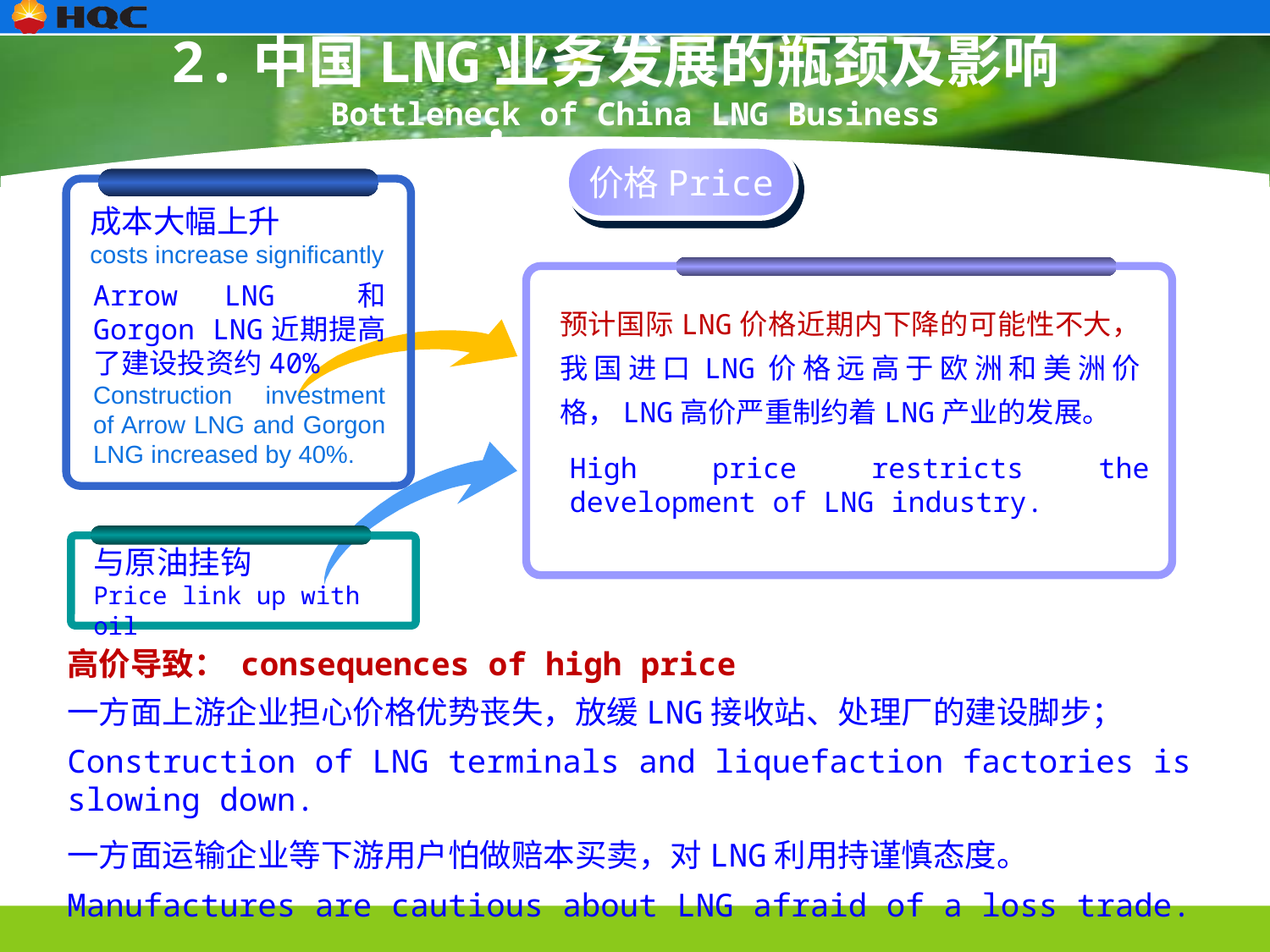

2.中国LNG业务发展的瓶颈及影响
Bottleneck of China LNG Business

成本大幅上升
costs increase significantly
价格Price

Arrow LNG 和 Gorgon LNG近期提高了建设投资约40%
Construction investment of Arrow LNG and Gorgon LNG increased by 40%.

预计国际LNG价格近期内下降的可能性不大，我国进口LNG价格远高于欧洲和美洲价格，LNG高价严重制约着LNG产业的发展。

High price restricts the development of LNG industry.

与原油挂钩
Price link up with oil
高价导致： consequences of high price
一方面上游企业担心价格优势丧失，放缓LNG接收站、处理厂的建设脚步；
Construction of LNG terminals and liquefaction factories is slowing down.
一方面运输企业等下游用户怕做赔本买卖，对LNG利用持谨慎态度。
Manufactures are cautious about LNG afraid of a loss trade.